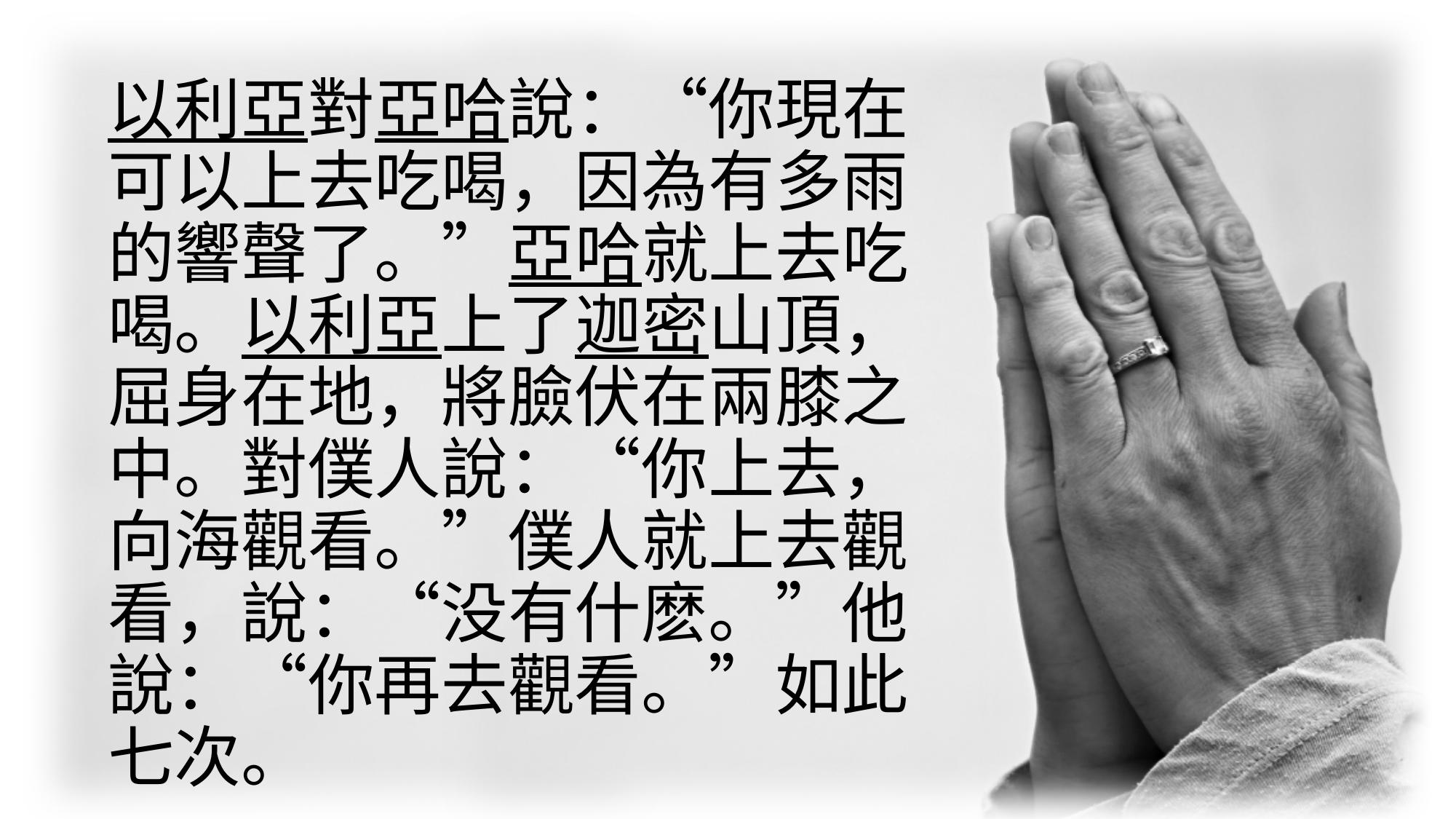

以利亞對亞哈說：“你現在可以上去吃喝，因為有多雨的響聲了。”亞哈就上去吃喝。以利亞上了迦密山頂，屈身在地，將臉伏在兩膝之中。對僕人說：“你上去，向海觀看。”僕人就上去觀看，說：“没有什麽。”他說：“你再去觀看。”如此七次。